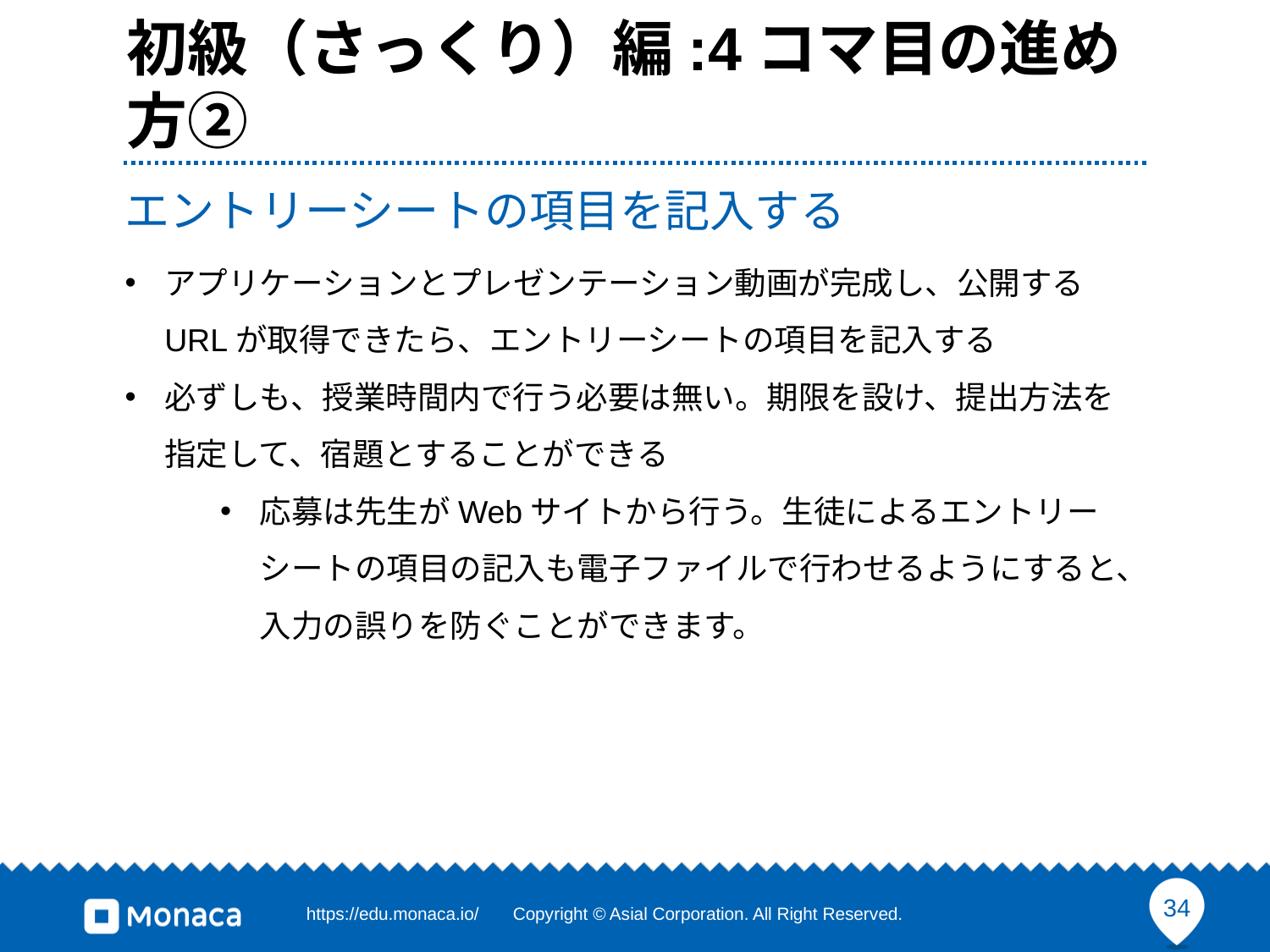

# 初級（さっくり）編:4コマ目の進め方②
エントリーシートの項目を記入する
アプリケーションとプレゼンテーション動画が完成し、公開するURLが取得できたら、エントリーシートの項目を記入する
必ずしも、授業時間内で行う必要は無い。期限を設け、提出方法を指定して、宿題とすることができる
応募は先生がWebサイトから行う。生徒によるエントリーシートの項目の記入も電子ファイルで行わせるようにすると、入力の誤りを防ぐことができます。